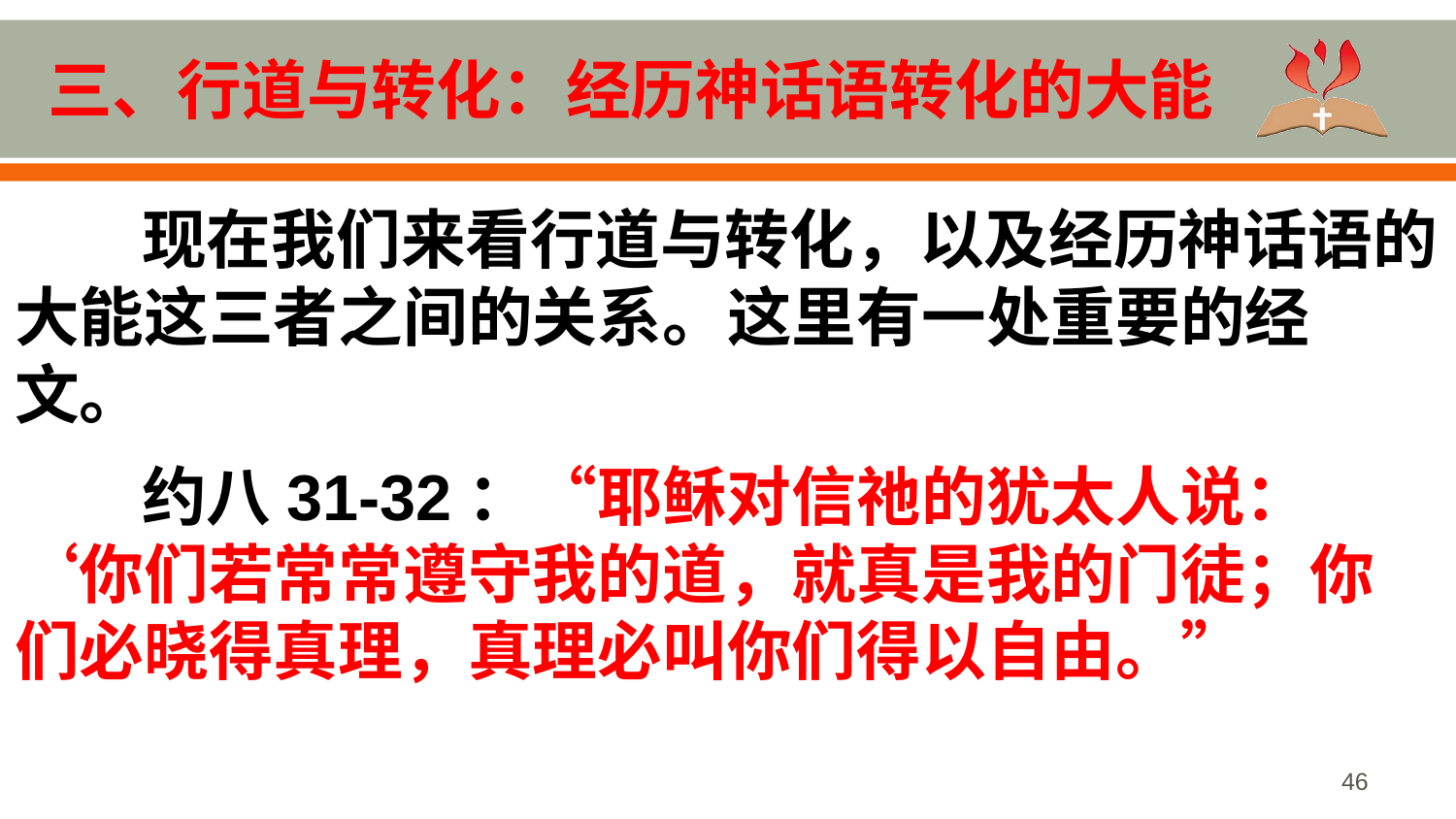

# 三、行道与转化：经历神话语转化的大能
现在我们来看行道与转化，以及经历神话语的大能这三者之间的关系。这里有一处重要的经文。
约八31-32：“耶稣对信祂的犹太人说：‘你们若常常遵守我的道，就真是我的门徒；你们必晓得真理，真理必叫你们得以自由。”

46